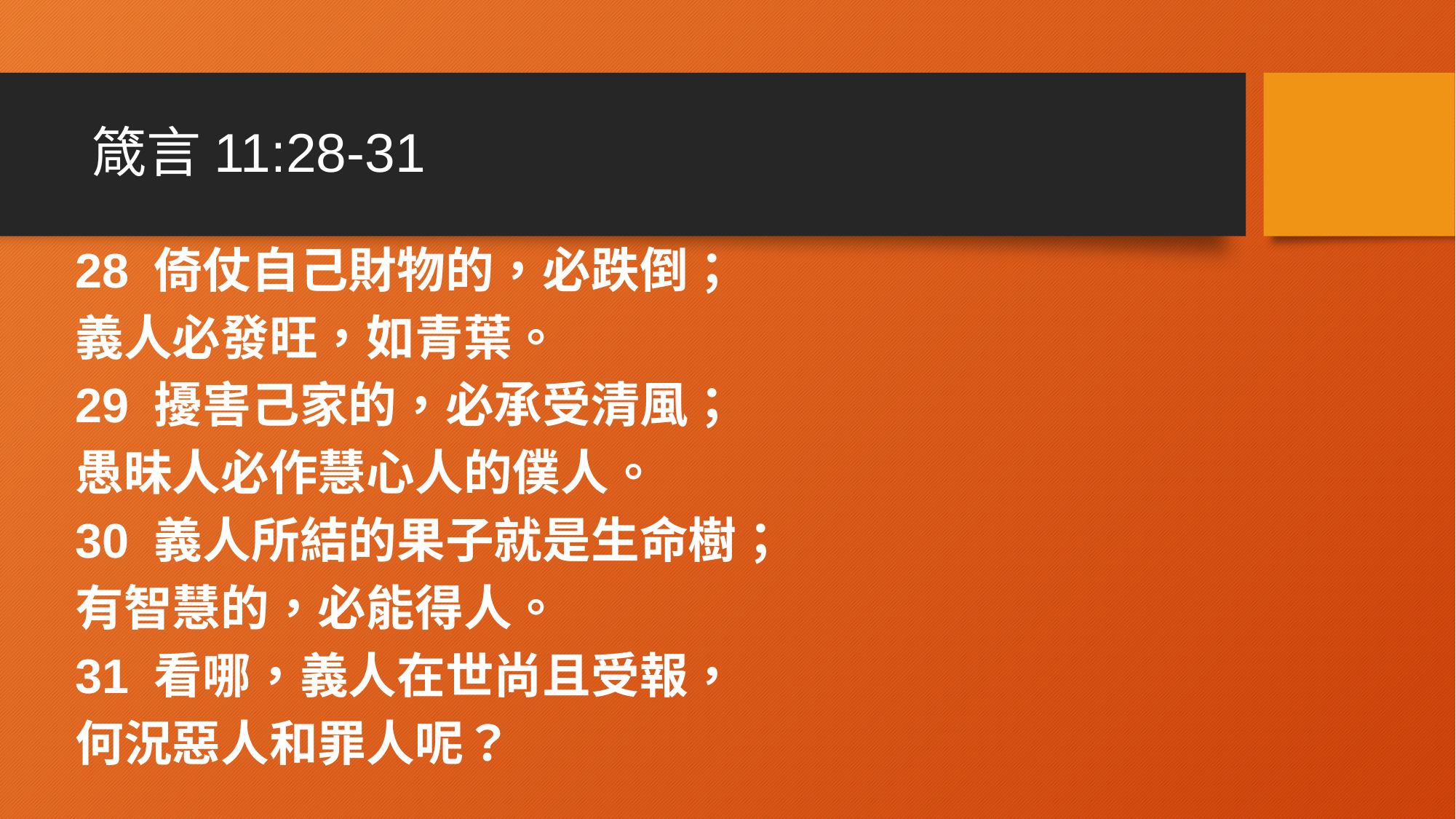

# 箴言‬11:28-31
‪‪28 倚仗自己財物的，必跌倒；
義人必發旺，如青葉。
29 擾害己家的，必承受清風；
愚昧人必作慧心人的僕人。
30 義人所結的果子就是生命樹；
有智慧的，必能得人。
31 看哪，義人在世尚且受報，
何況惡人和罪人呢？